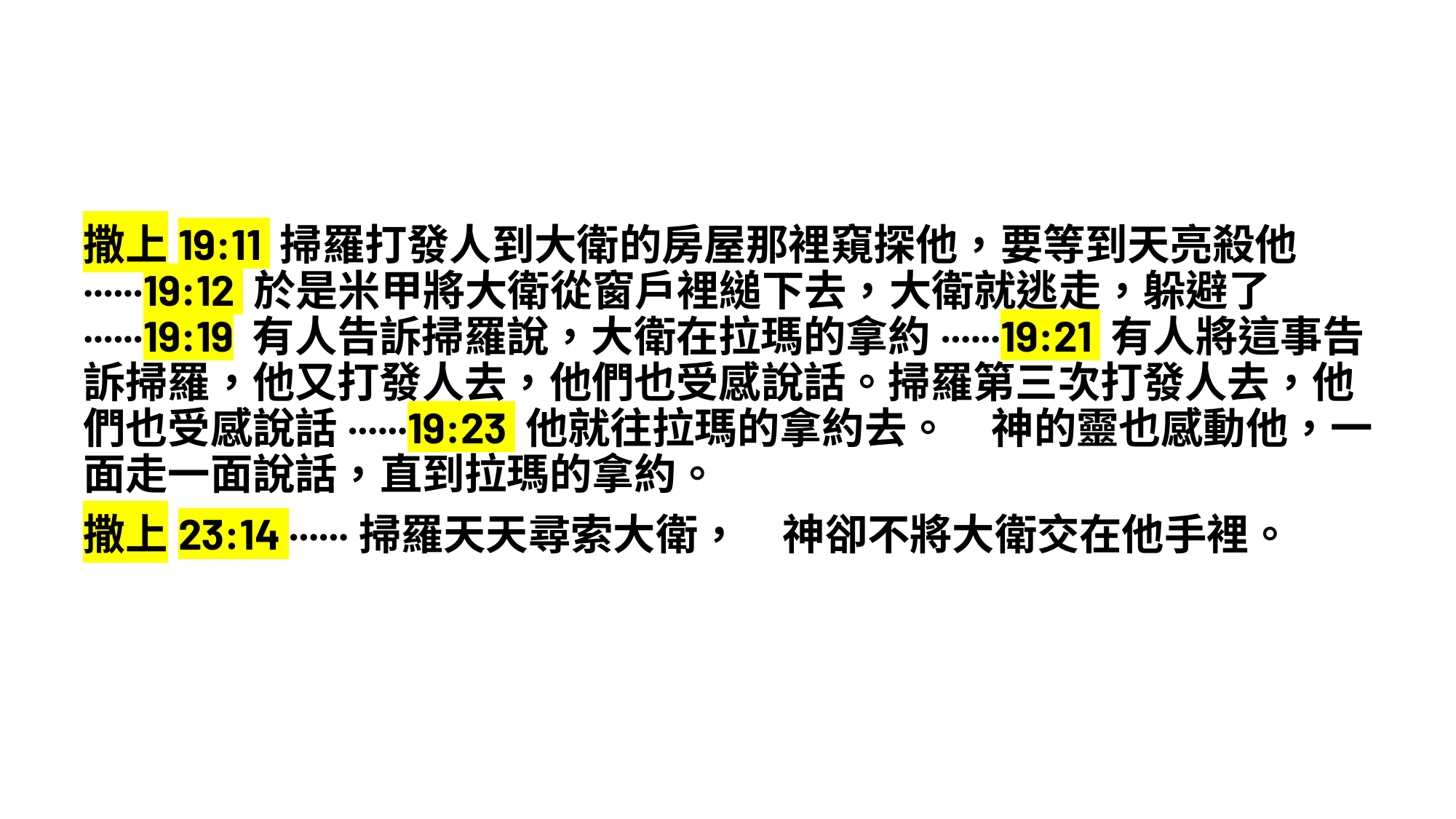

撒上19:11 掃羅打發人到大衛的房屋那裡窺探他，要等到天亮殺他······19:12 於是米甲將大衛從窗戶裡縋下去，大衛就逃走，躲避了······19:19 有人告訴掃羅說，大衛在拉瑪的拿約······19:21 有人將這事告訴掃羅，他又打發人去，他們也受感說話。掃羅第三次打發人去，他們也受感說話······19:23 他就往拉瑪的拿約去。　神的靈也感動他，一面走一面說話，直到拉瑪的拿約。
撒上23:14 ······掃羅天天尋索大衛，　神卻不將大衛交在他手裡。